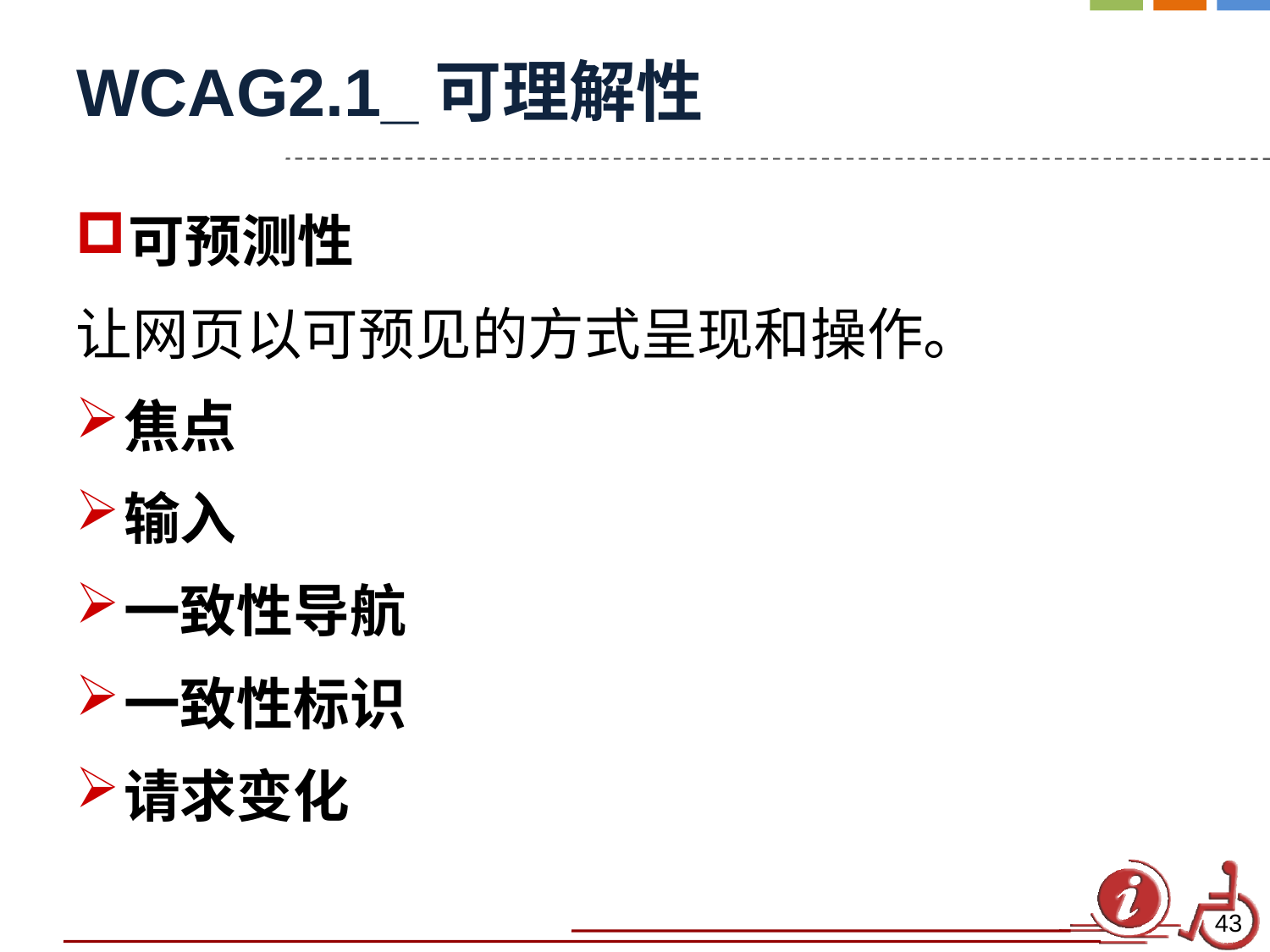

# WCAG2.1_可理解性
可预测性
让网页以可预见的方式呈现和操作。
焦点
输入
一致性导航
一致性标识
请求变化

43